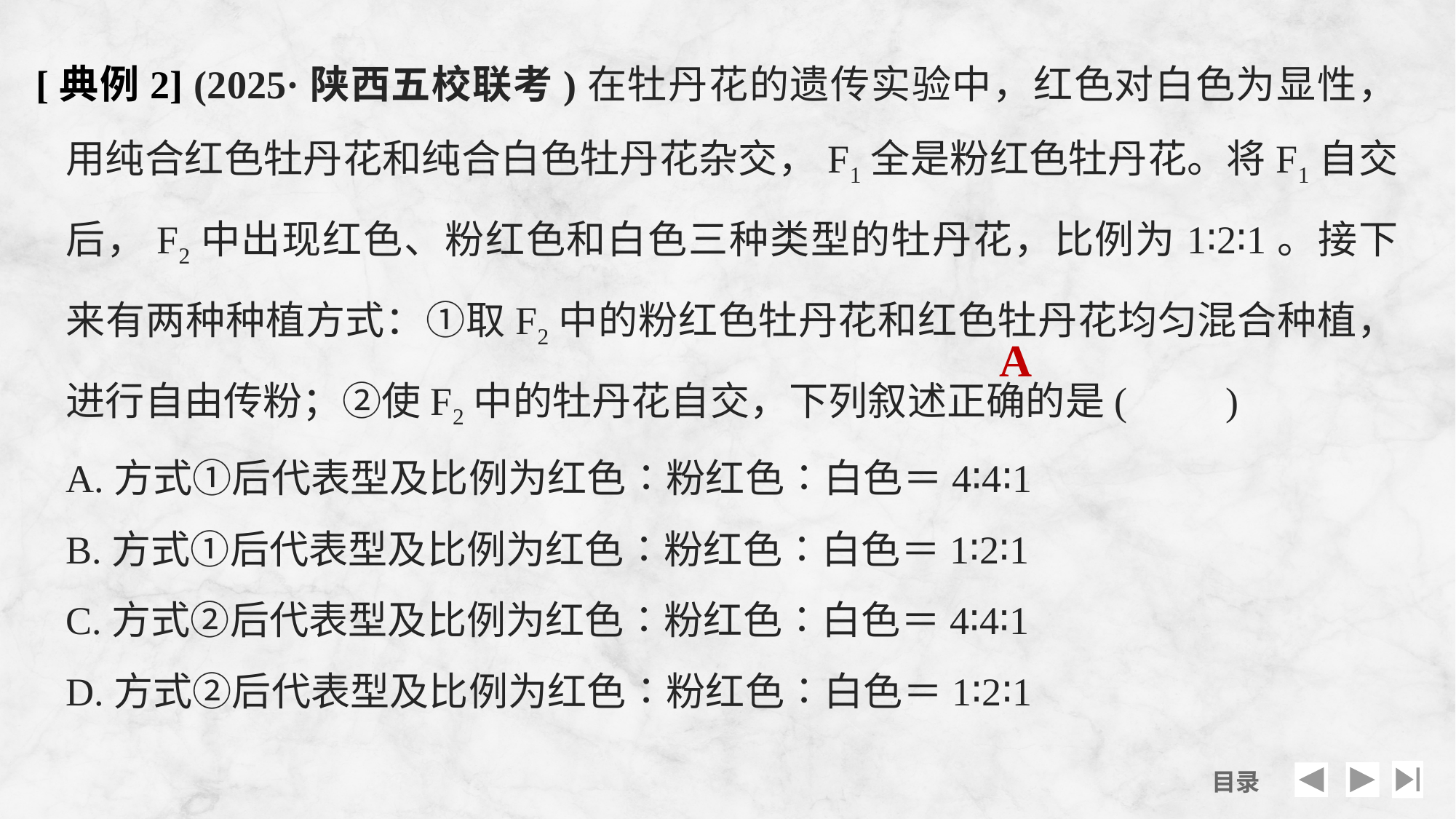

[典例2] (2025·陕西五校联考)在牡丹花的遗传实验中，红色对白色为显性，用纯合红色牡丹花和纯合白色牡丹花杂交，F1全是粉红色牡丹花。将F1自交后，F2中出现红色、粉红色和白色三种类型的牡丹花，比例为1∶2∶1。接下来有两种种植方式：①取F2中的粉红色牡丹花和红色牡丹花均匀混合种植，进行自由传粉；②使F2中的牡丹花自交，下列叙述正确的是(　　)
A.方式①后代表型及比例为红色∶粉红色∶白色＝4∶4∶1
B.方式①后代表型及比例为红色∶粉红色∶白色＝1∶2∶1
C.方式②后代表型及比例为红色∶粉红色∶白色＝4∶4∶1
D.方式②后代表型及比例为红色∶粉红色∶白色＝1∶2∶1
A